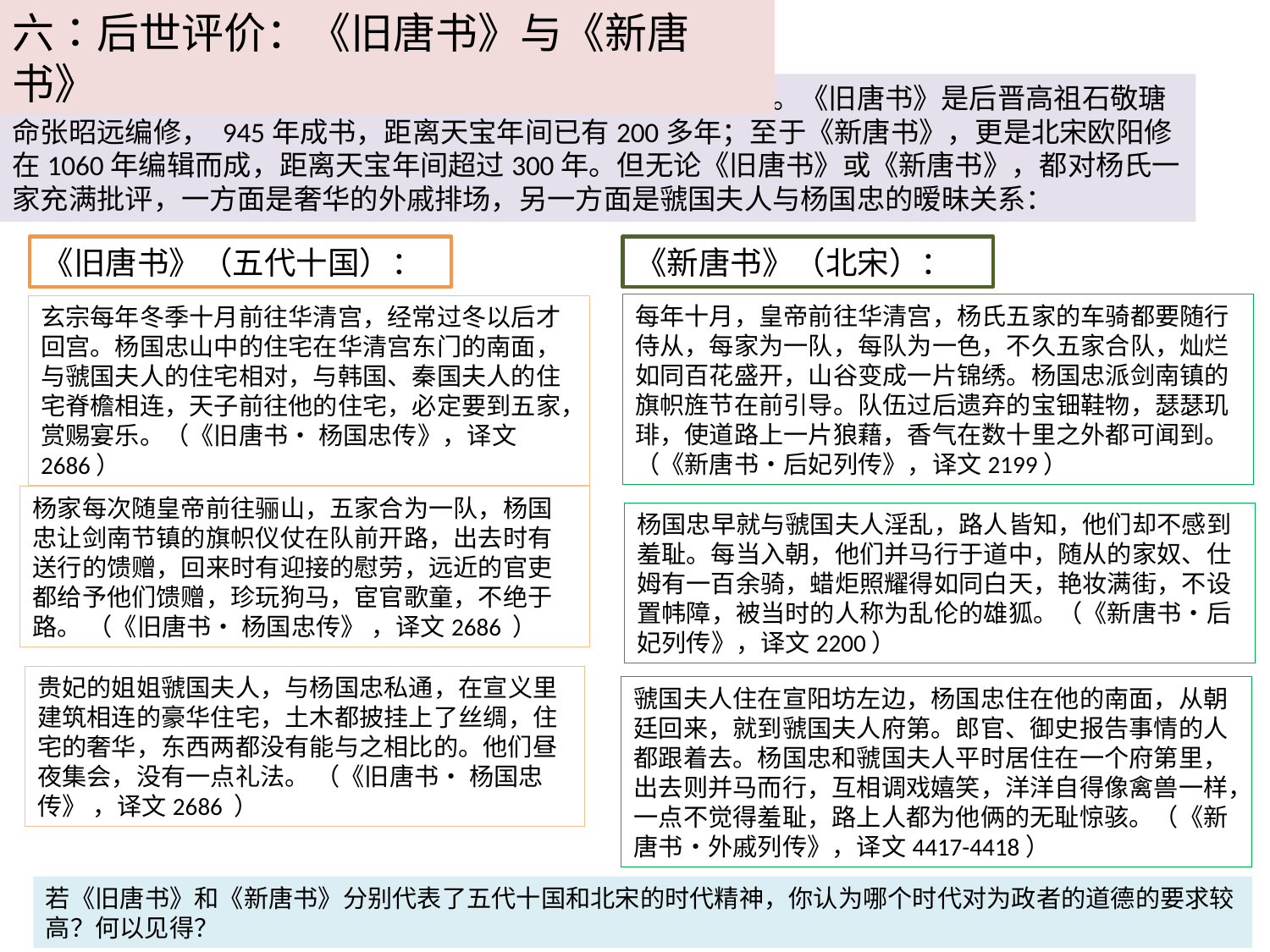

六：后世评价：《旧唐书》与《新唐书》
关于杨氏一家，唐朝的评论不多，尖刻的批评反而是来自后世。《旧唐书》是后晋高祖石敬瑭命张昭远编修， 945年成书，距离天宝年间已有200多年；至于《新唐书》，更是北宋欧阳修在1060年编辑而成，距离天宝年间超过300年。但无论《旧唐书》或《新唐书》，都对杨氏一家充满批评，一方面是奢华的外戚排场，另一方面是虢国夫人与杨国忠的暧昧关系：
《旧唐书》（五代十国）：
《新唐书》（北宋）：
每年十月，皇帝前往华清宫，杨氏五家的车骑都要随行侍从，每家为一队，每队为一色，不久五家合队，灿烂如同百花盛开，山谷变成一片锦绣。杨国忠派剑南镇的旗帜旌节在前引导。队伍过后遗弃的宝钿鞋物，瑟瑟玑琲，使道路上一片狼藉，香气在数十里之外都可闻到。（《新唐书•后妃列传》，译文2199）
玄宗每年冬季十月前往华清宫，经常过冬以后才回宫。杨国忠山中的住宅在华清宫东门的南面，与虢国夫人的住宅相对，与韩国、秦国夫人的住宅脊檐相连，天子前往他的住宅，必定要到五家，赏赐宴乐。（《旧唐书• 杨国忠传》，译文2686）
杨家每次随皇帝前往骊山，五家合为一队，杨国忠让剑南节镇的旗帜仪仗在队前开路，出去时有送行的馈赠，回来时有迎接的慰劳，远近的官吏都给予他们馈赠，珍玩狗马，宦官歌童，不绝于路。 （《旧唐书• 杨国忠传》 ，译文2686 ）
杨国忠早就与虢国夫人淫乱，路人皆知，他们却不感到羞耻。每当入朝，他们并马行于道中，随从的家奴、仕姆有一百余骑，蜡炬照耀得如同白天，艳妆满街，不设置帏障，被当时的人称为乱伦的雄狐。（《新唐书•后妃列传》，译文2200）
贵妃的姐姐虢国夫人，与杨国忠私通，在宣义里建筑相连的豪华住宅，土木都披挂上了丝绸，住宅的奢华，东西两都没有能与之相比的。他们昼夜集会，没有一点礼法。 （《旧唐书• 杨国忠传》 ，译文2686 ）
虢国夫人住在宣阳坊左边，杨国忠住在他的南面，从朝廷回来，就到虢国夫人府第。郎官、御史报告事情的人都跟着去。杨国忠和虢国夫人平时居住在一个府第里，出去则并马而行，互相调戏嬉笑，洋洋自得像禽兽一样，一点不觉得羞耻，路上人都为他俩的无耻惊骇。（《新唐书•外戚列传》，译文4417-4418）
若《旧唐书》和《新唐书》分别代表了五代十国和北宋的时代精神，你认为哪个时代对为政者的道德的要求较高？何以见得？